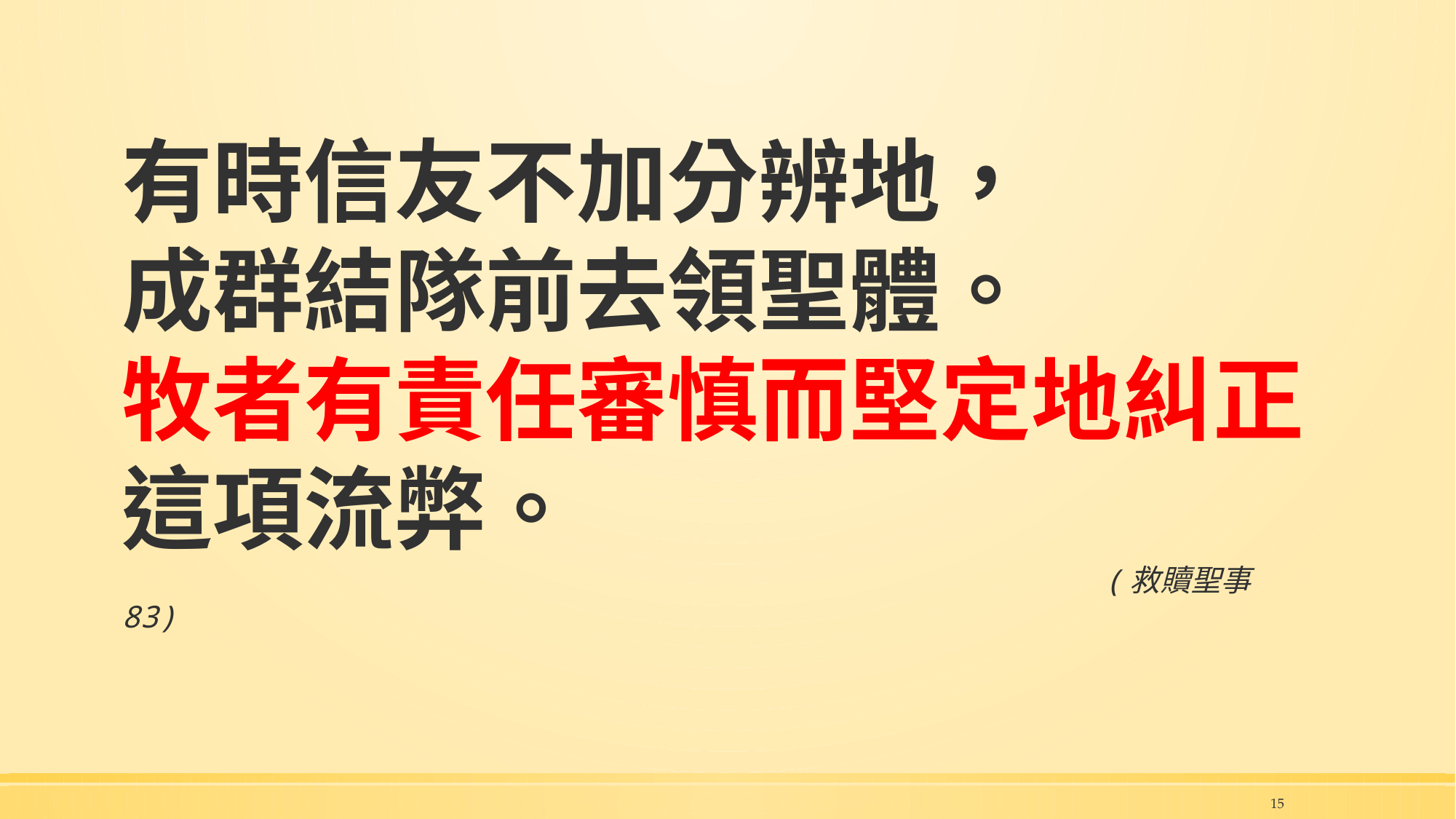

#
有時信友不加分辨地，
成群結隊前去領聖體。
牧者有責任審慎而堅定地糾正這項流弊。
									(救贖聖事83)
15